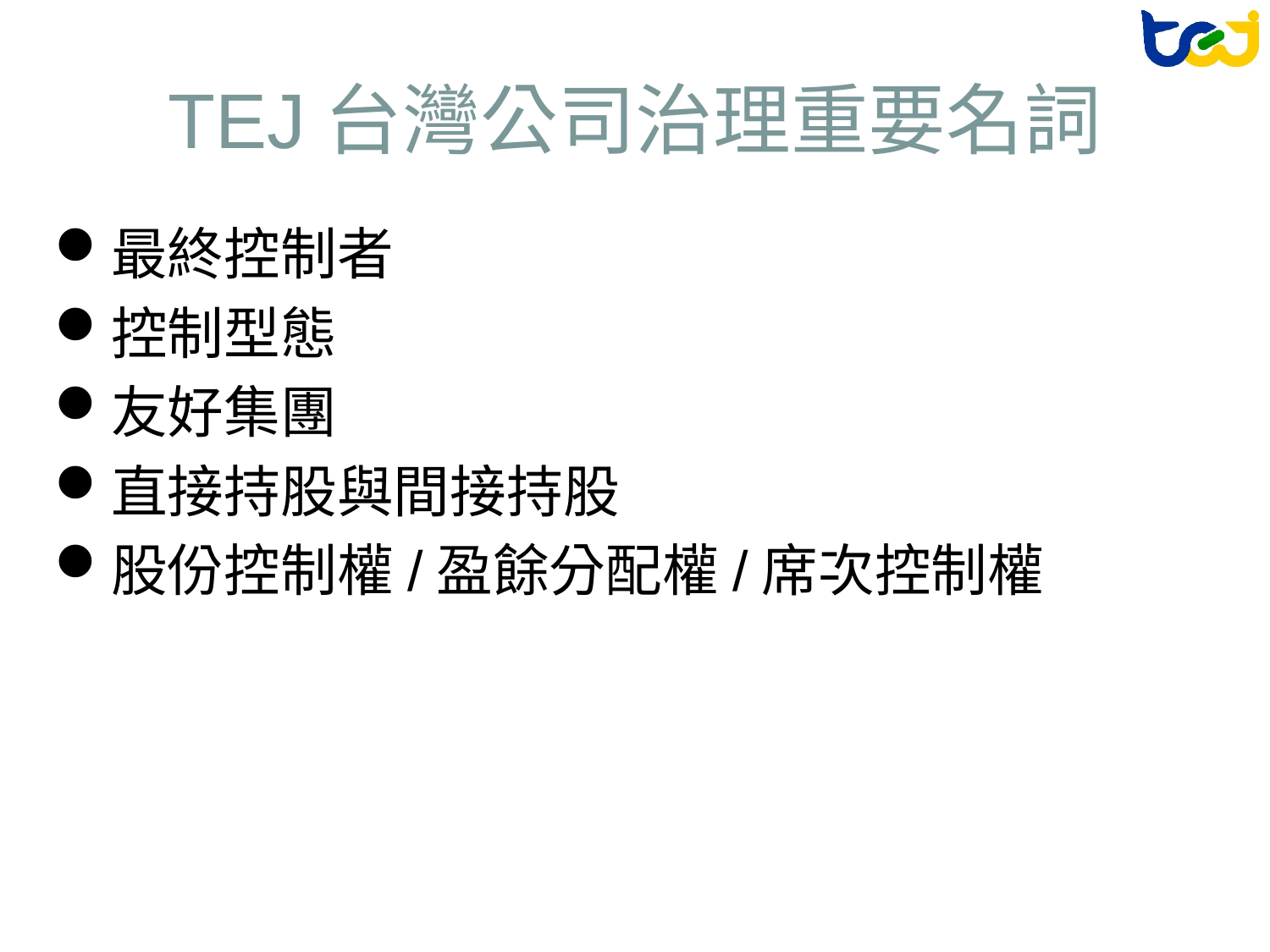

# TEJ台灣公司治理重要名詞
最終控制者
控制型態
友好集團
直接持股與間接持股
股份控制權/盈餘分配權/席次控制權

2019/5/2